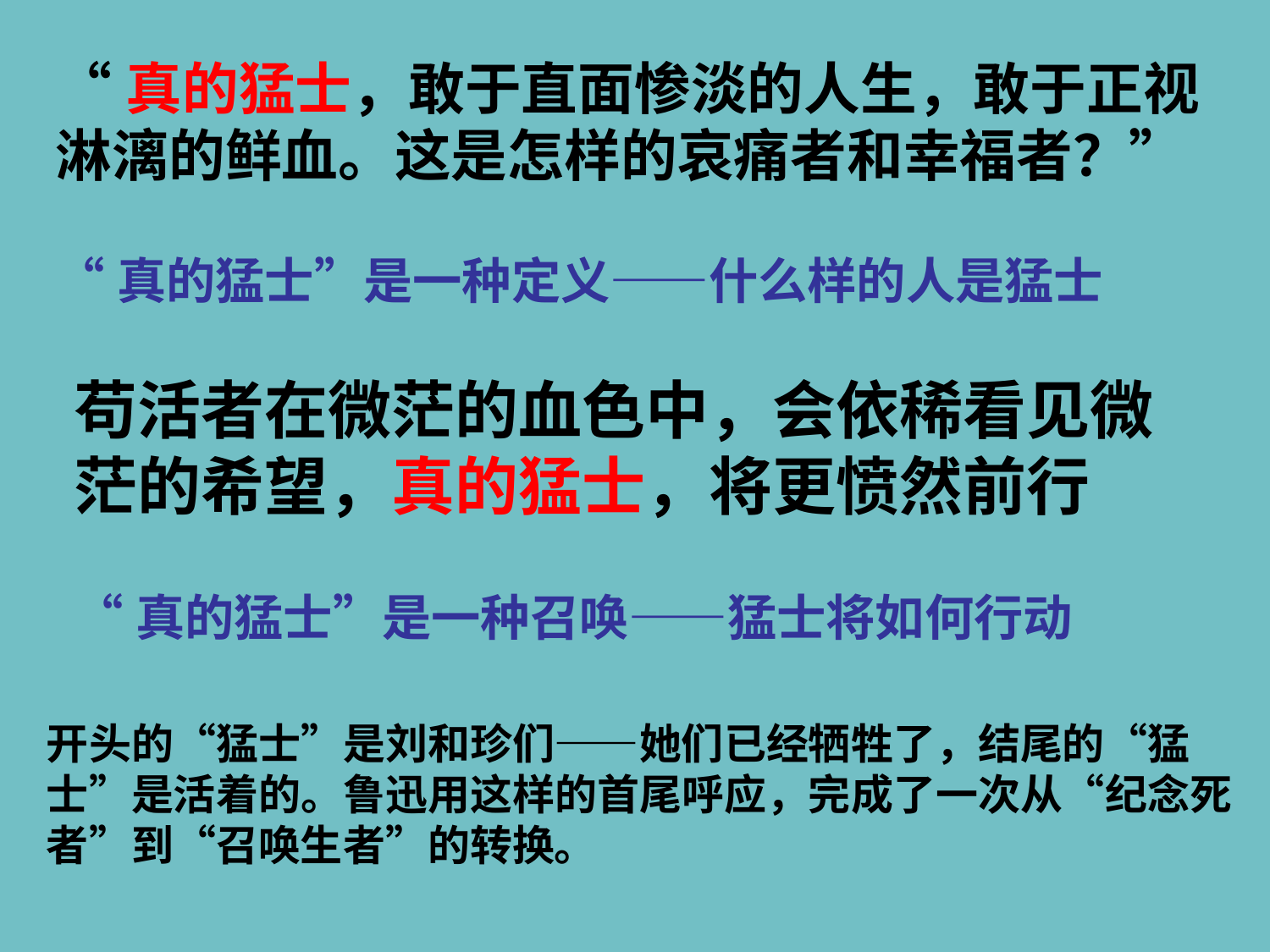

“真的猛士，敢于直面惨淡的人生，敢于正视淋漓的鲜血。这是怎样的哀痛者和幸福者？”
“真的猛士”是一种定义——什么样的人是猛士
苟活者在微茫的血色中，会依稀看见微茫的希望，真的猛士，将更愤然前行

“真的猛士”是一种召唤——猛士将如何行动
开头的“猛士”是刘和珍们——她们已经牺牲了，结尾的“猛士”是活着的。鲁迅用这样的首尾呼应，完成了一次从“纪念死者”到“召唤生者”的转换。